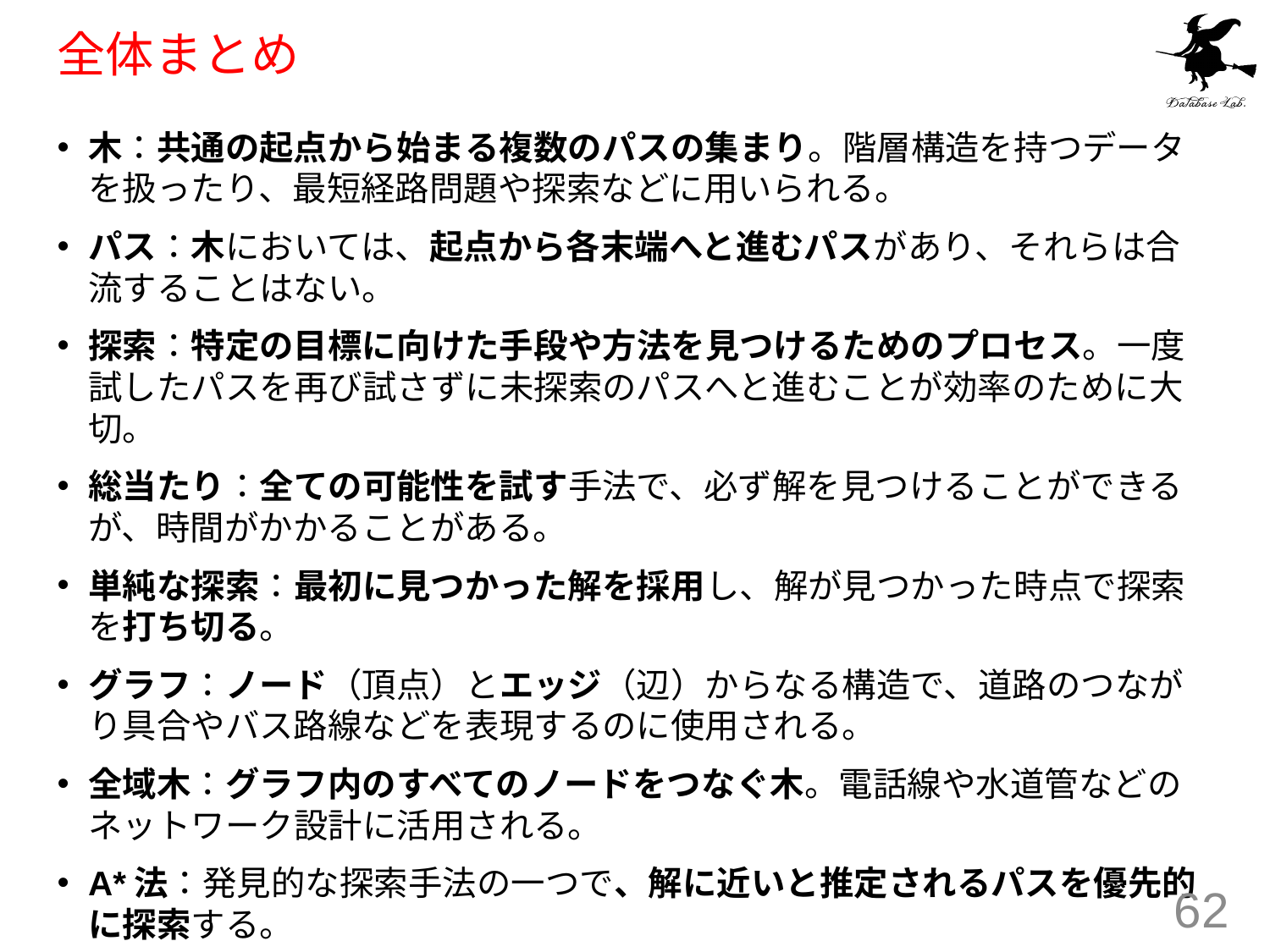

# 全体まとめ
木：共通の起点から始まる複数のパスの集まり。階層構造を持つデータを扱ったり、最短経路問題や探索などに用いられる。
パス：木においては、起点から各末端へと進むパスがあり、それらは合流することはない。
探索：特定の目標に向けた手段や方法を見つけるためのプロセス。一度試したパスを再び試さずに未探索のパスへと進むことが効率のために大切。
総当たり：全ての可能性を試す手法で、必ず解を見つけることができるが、時間がかかることがある。
単純な探索：最初に見つかった解を採用し、解が見つかった時点で探索を打ち切る。
グラフ：ノード（頂点）とエッジ（辺）からなる構造で、道路のつながり具合やバス路線などを表現するのに使用される。
全域木：グラフ内のすべてのノードをつなぐ木。電話線や水道管などのネットワーク設計に活用される。
A*法：発見的な探索手法の一つで、解に近いと推定されるパスを優先的に探索する。
62